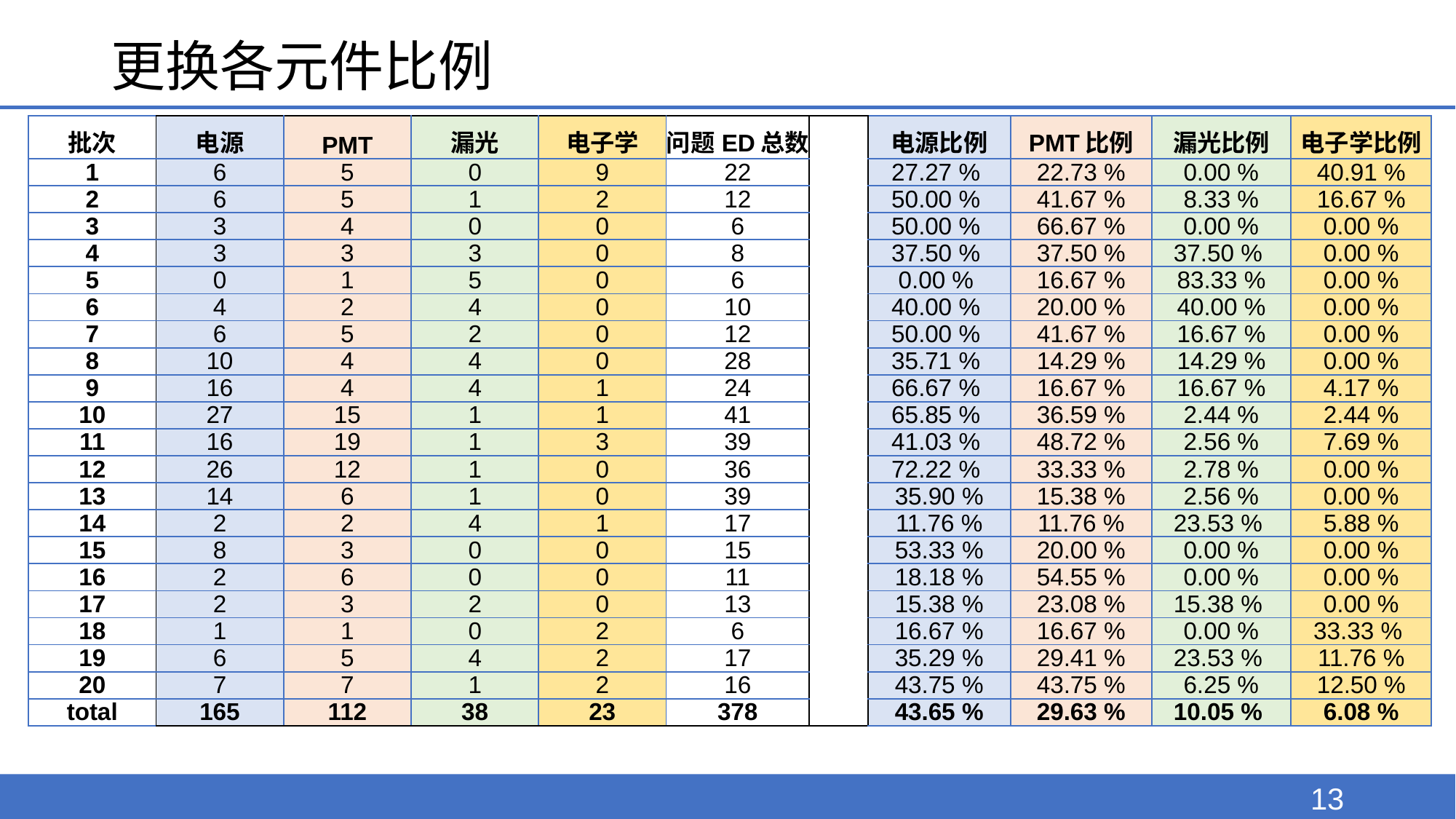

# 更换各元件比例
| 批次 | 电源 | PMT | 漏光 | 电子学 | 问题ED总数 |  | 电源比例 | PMT比例 | 漏光比例 | 电子学比例 |
| --- | --- | --- | --- | --- | --- | --- | --- | --- | --- | --- |
| 1 | 6 | 5 | 0 | 9 | 22 |  | 27.27 % | 22.73 % | 0.00 % | 40.91 % |
| 2 | 6 | 5 | 1 | 2 | 12 |  | 50.00 % | 41.67 % | 8.33 % | 16.67 % |
| 3 | 3 | 4 | 0 | 0 | 6 |  | 50.00 % | 66.67 % | 0.00 % | 0.00 % |
| 4 | 3 | 3 | 3 | 0 | 8 |  | 37.50 % | 37.50 % | 37.50 % | 0.00 % |
| 5 | 0 | 1 | 5 | 0 | 6 |  | 0.00 % | 16.67 % | 83.33 % | 0.00 % |
| 6 | 4 | 2 | 4 | 0 | 10 |  | 40.00 % | 20.00 % | 40.00 % | 0.00 % |
| 7 | 6 | 5 | 2 | 0 | 12 |  | 50.00 % | 41.67 % | 16.67 % | 0.00 % |
| 8 | 10 | 4 | 4 | 0 | 28 |  | 35.71 % | 14.29 % | 14.29 % | 0.00 % |
| 9 | 16 | 4 | 4 | 1 | 24 |  | 66.67 % | 16.67 % | 16.67 % | 4.17 % |
| 10 | 27 | 15 | 1 | 1 | 41 |  | 65.85 % | 36.59 % | 2.44 % | 2.44 % |
| 11 | 16 | 19 | 1 | 3 | 39 |  | 41.03 % | 48.72 % | 2.56 % | 7.69 % |
| 12 | 26 | 12 | 1 | 0 | 36 |  | 72.22 % | 33.33 % | 2.78 % | 0.00 % |
| 13 | 14 | 6 | 1 | 0 | 39 |  | 35.90 % | 15.38 % | 2.56 % | 0.00 % |
| 14 | 2 | 2 | 4 | 1 | 17 |  | 11.76 % | 11.76 % | 23.53 % | 5.88 % |
| 15 | 8 | 3 | 0 | 0 | 15 |  | 53.33 % | 20.00 % | 0.00 % | 0.00 % |
| 16 | 2 | 6 | 0 | 0 | 11 |  | 18.18 % | 54.55 % | 0.00 % | 0.00 % |
| 17 | 2 | 3 | 2 | 0 | 13 |  | 15.38 % | 23.08 % | 15.38 % | 0.00 % |
| 18 | 1 | 1 | 0 | 2 | 6 |  | 16.67 % | 16.67 % | 0.00 % | 33.33 % |
| 19 | 6 | 5 | 4 | 2 | 17 |  | 35.29 % | 29.41 % | 23.53 % | 11.76 % |
| 20 | 7 | 7 | 1 | 2 | 16 |  | 43.75 % | 43.75 % | 6.25 % | 12.50 % |
| total | 165 | 112 | 38 | 23 | 378 |  | 43.65 % | 29.63 % | 10.05 % | 6.08 % |

13